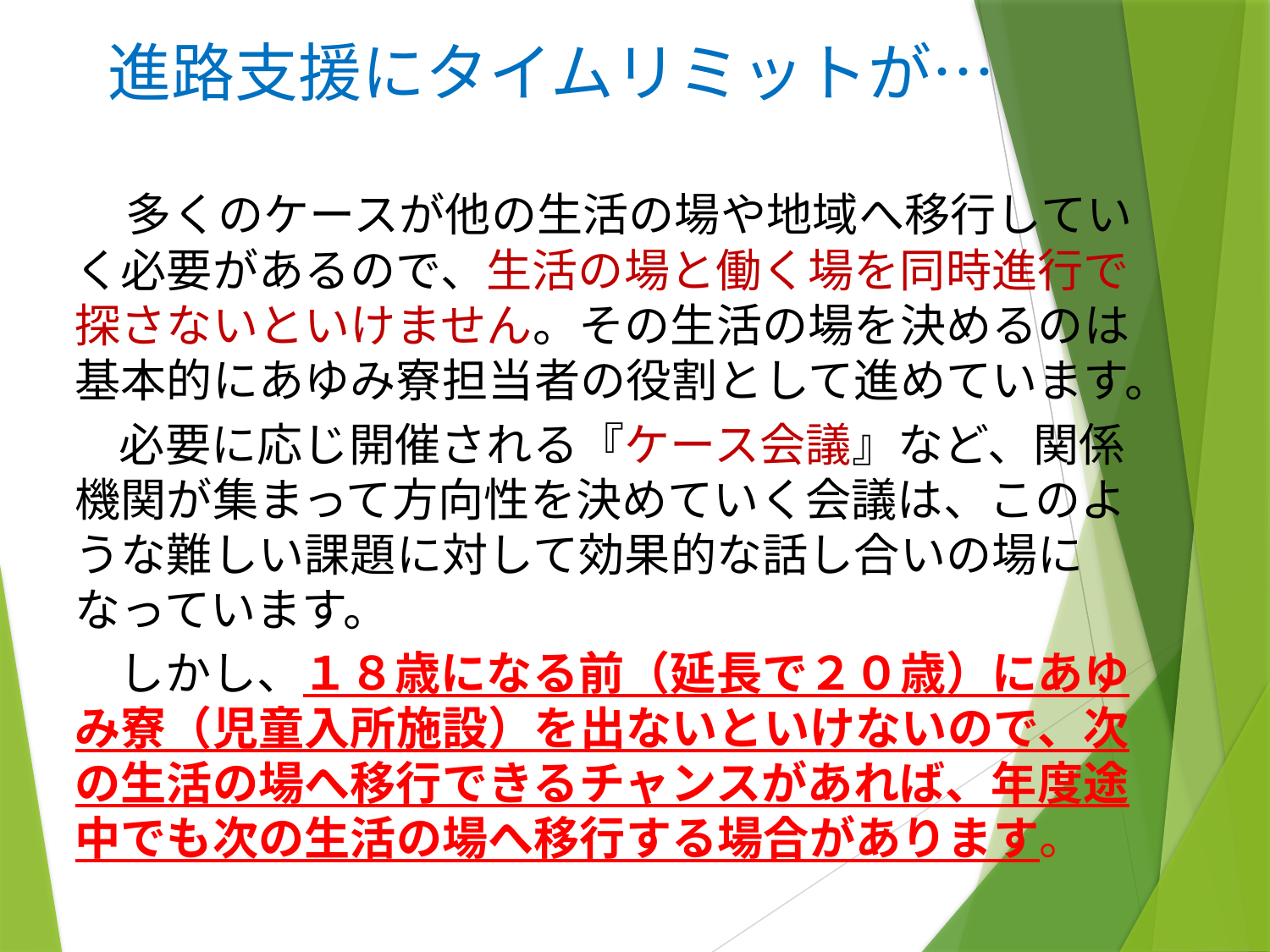

# 進路支援にタイムリミットが…
　　多くのケースが他の生活の場や地域へ移行していく必要があるので、生活の場と働く場を同時進行で探さないといけません。その生活の場を決めるのは基本的にあゆみ寮担当者の役割として進めています。
　　必要に応じ開催される『ケース会議』など、関係機関が集まって方向性を決めていく会議は、このような難しい課題に対して効果的な話し合いの場になっています。
　　しかし、１８歳になる前（延長で２０歳）にあゆみ寮（児童入所施設）を出ないといけないので、次の生活の場へ移行できるチャンスがあれば、年度途中でも次の生活の場へ移行する場合があります。